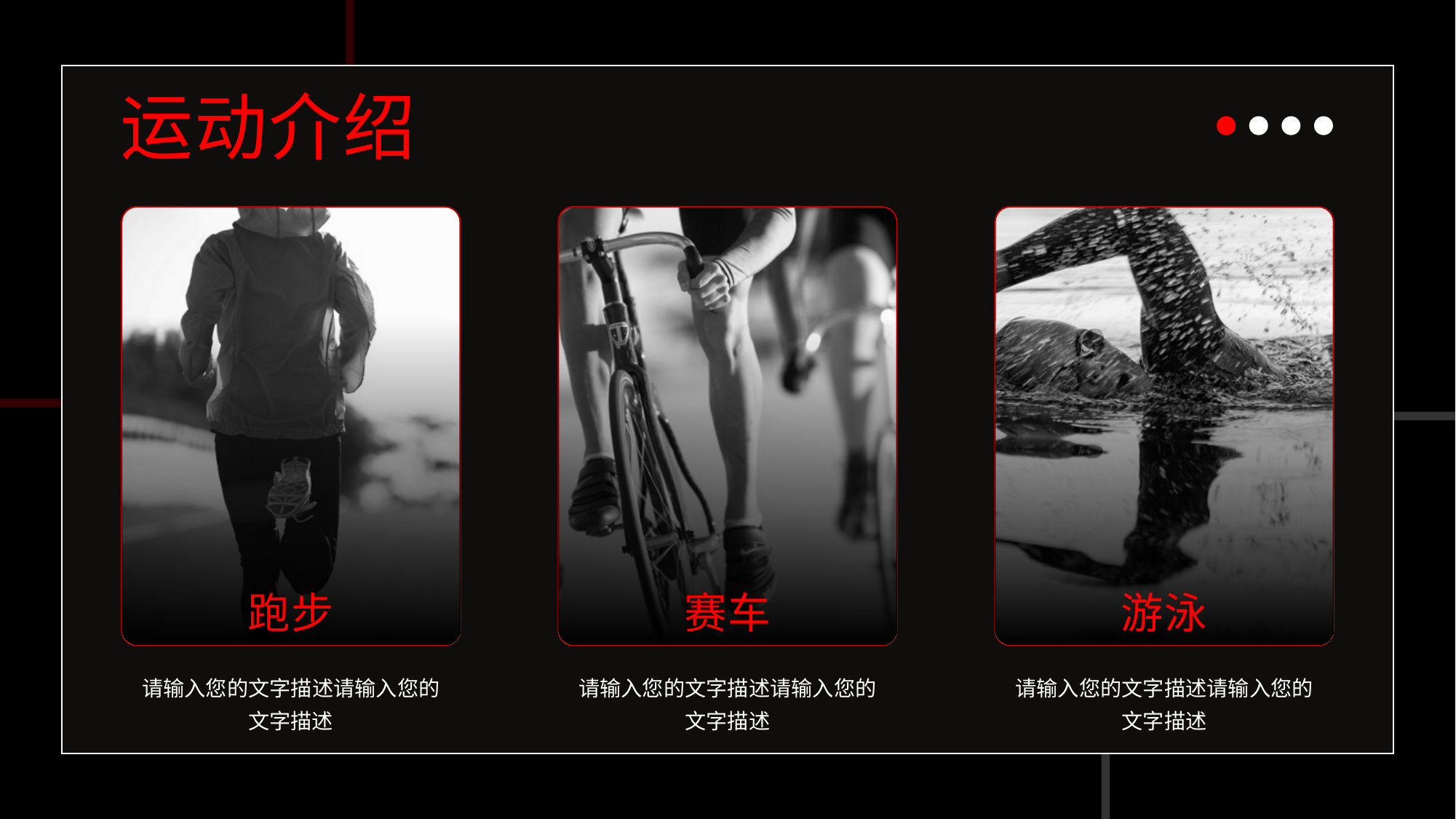

运动介绍

跑步
赛车
游泳
请输入您的文字描述请输入您的文字描述
请输入您的文字描述请输入您的文字描述
请输入您的文字描述请输入您的文字描述